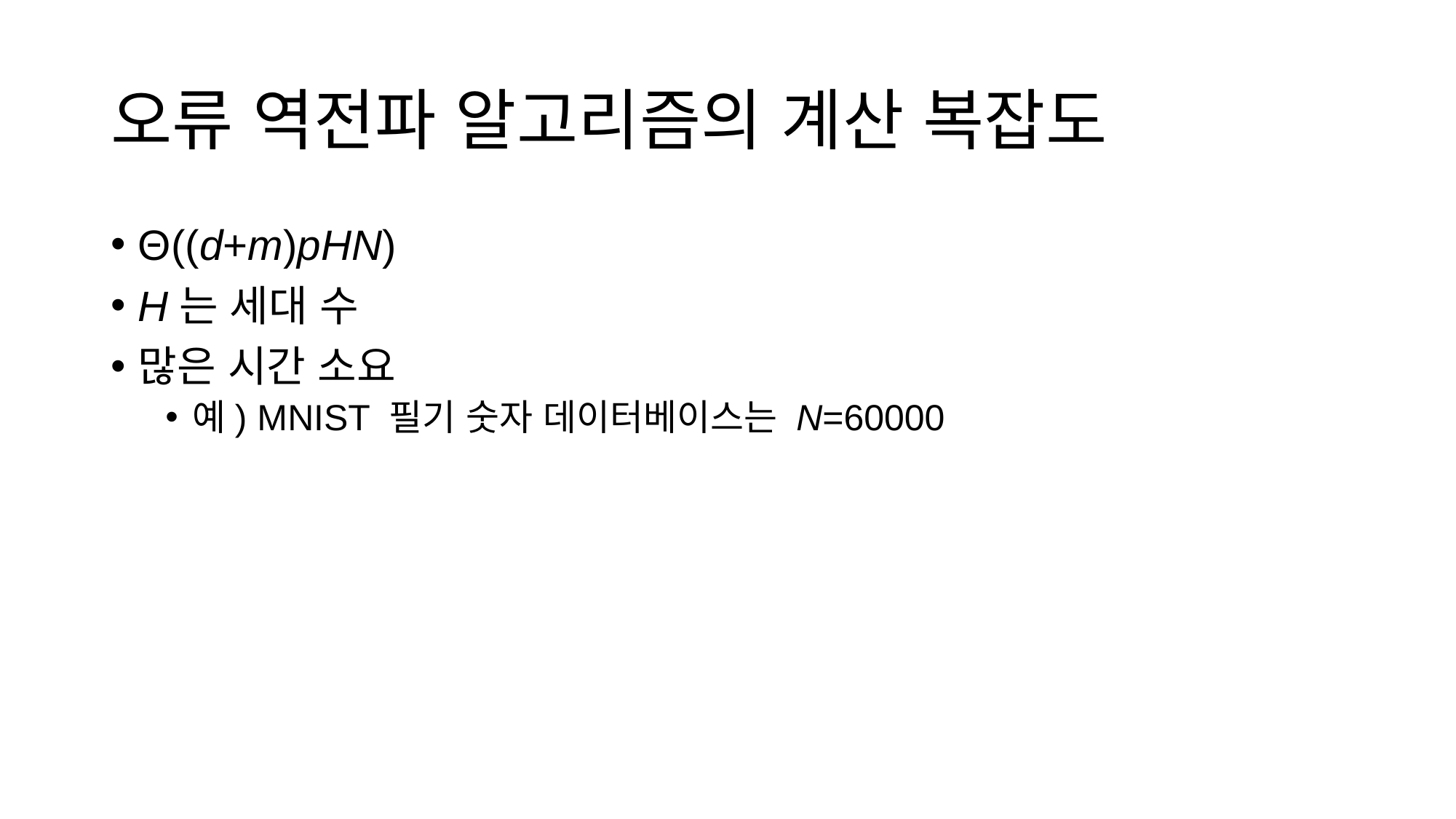

# 오류 역전파 알고리즘의 계산 복잡도
Θ((d+m)pHN)
H는 세대 수
많은 시간 소요
예) MNIST 필기 숫자 데이터베이스는 N=60000